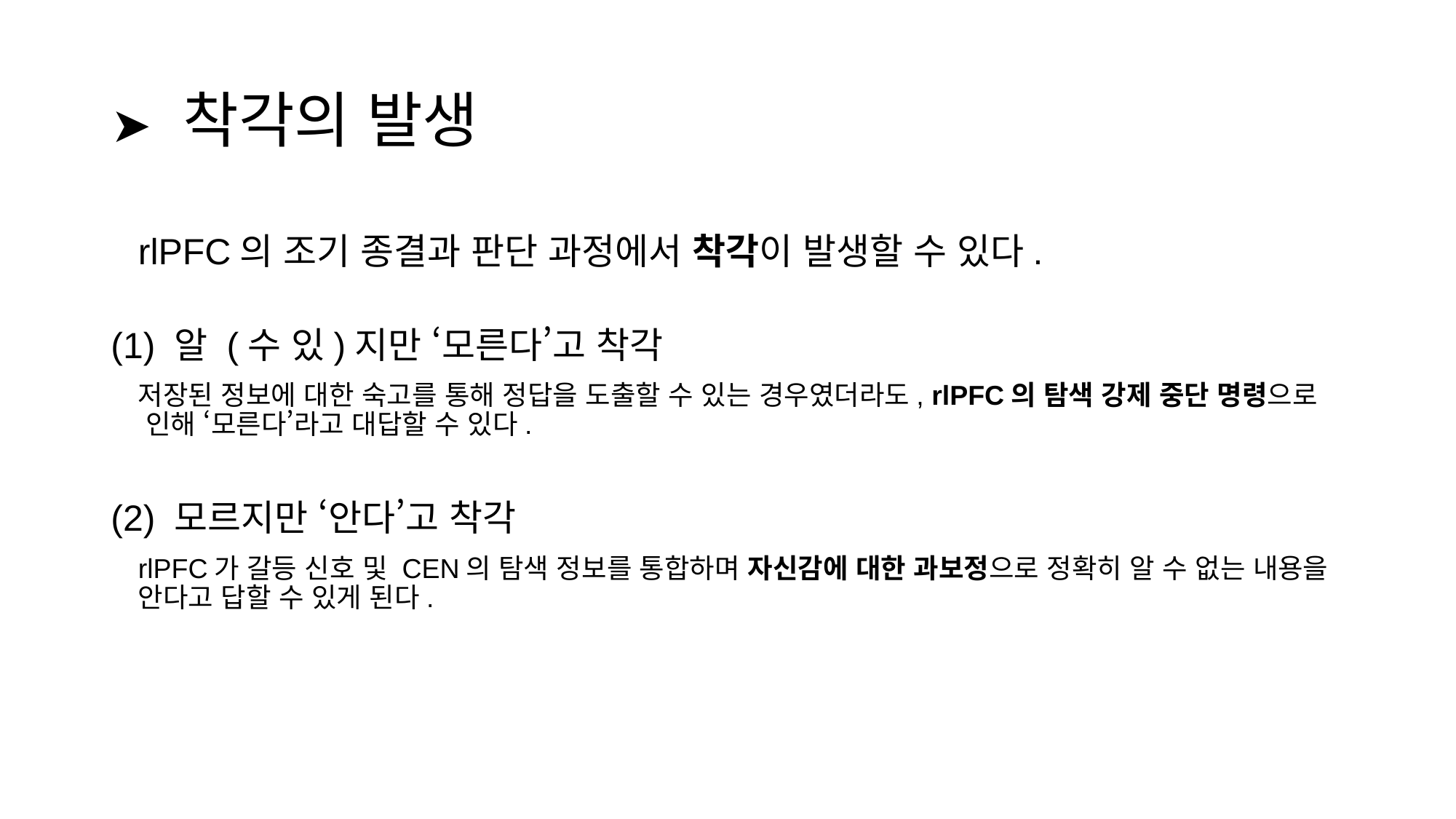

# ➤ 착각의 발생
rlPFC의 조기 종결과 판단 과정에서 착각이 발생할 수 있다.

(1) 알 (수 있)지만 ‘모른다’고 착각
저장된 정보에 대한 숙고를 통해 정답을 도출할 수 있는 경우였더라도, rlPFC의 탐색 강제 중단 명령으로     인해 ‘모른다’라고 대답할 수 있다.

(2) 모르지만 ‘안다’고 착각
rlPFC가 갈등 신호 및 CEN의 탐색 정보를 통합하며 자신감에 대한 과보정으로 정확히 알 수 없는 내용을 안다고 답할 수 있게 된다.